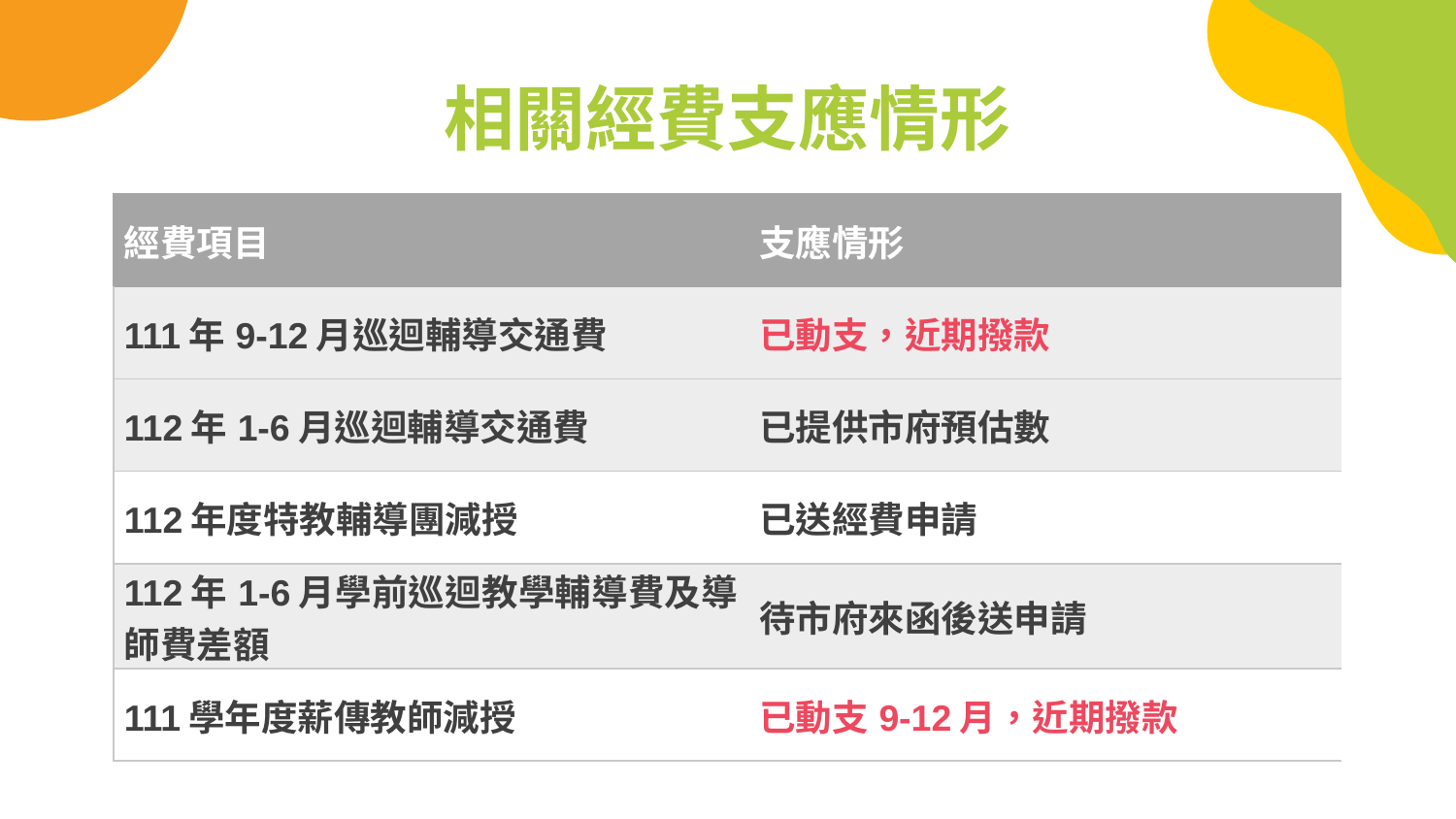

# 相關經費支應情形
| 經費項目 | 支應情形 |
| --- | --- |
| 111年9-12月巡迴輔導交通費 | 已動支，近期撥款 |
| 112年1-6月巡迴輔導交通費 | 已提供市府預估數 |
| 112年度特教輔導團減授 | 已送經費申請 |
| 112年1-6月學前巡迴教學輔導費及導師費差額 | 待市府來函後送申請 |
| 111學年度薪傳教師減授 | 已動支9-12月，近期撥款 |